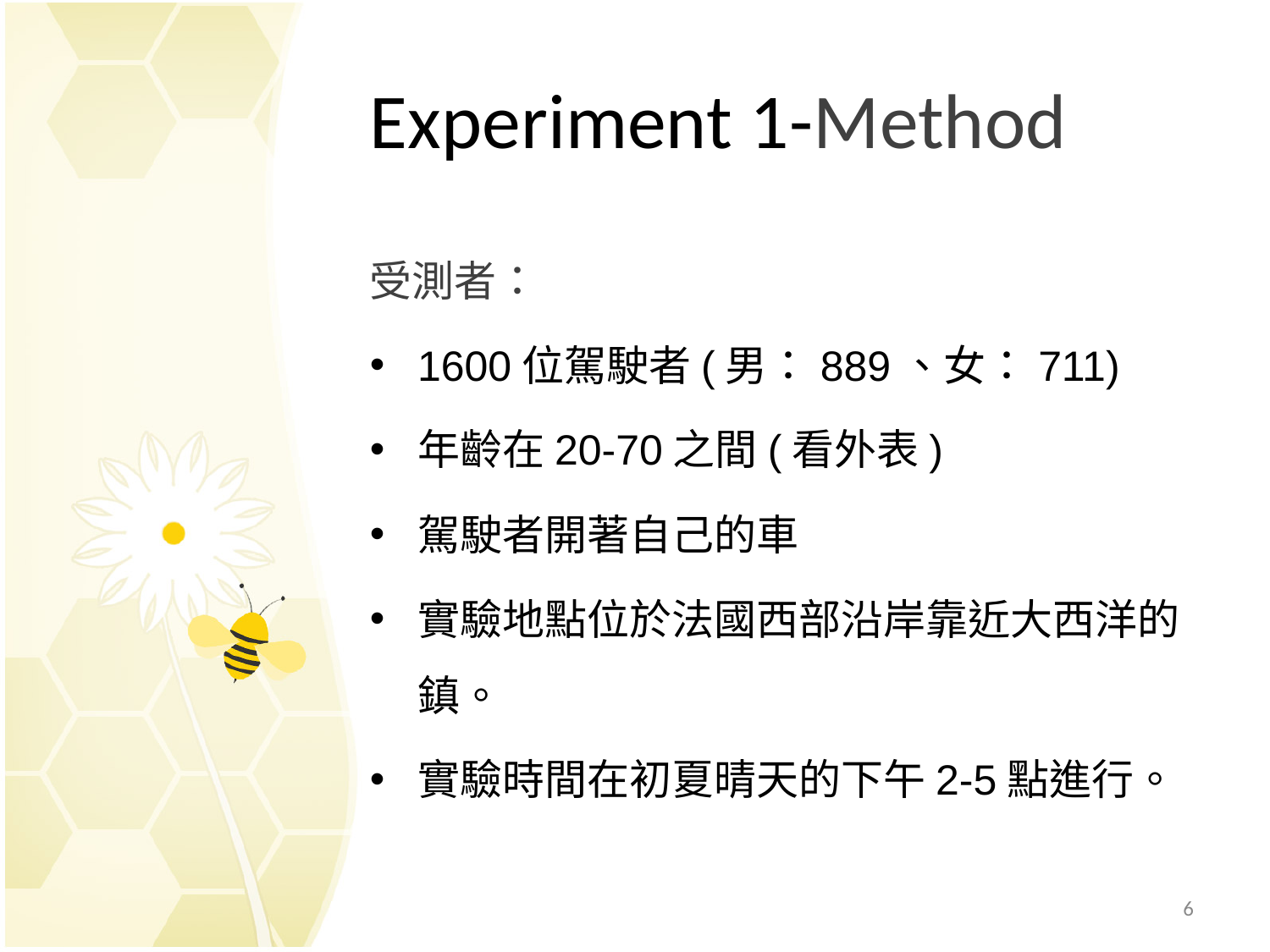

# Experiment 1-Method
受測者：
1600位駕駛者(男：889、女：711)
年齡在20-70之間(看外表)
駕駛者開著自己的車
實驗地點位於法國西部沿岸靠近大西洋的鎮。
實驗時間在初夏晴天的下午2-5點進行。
6